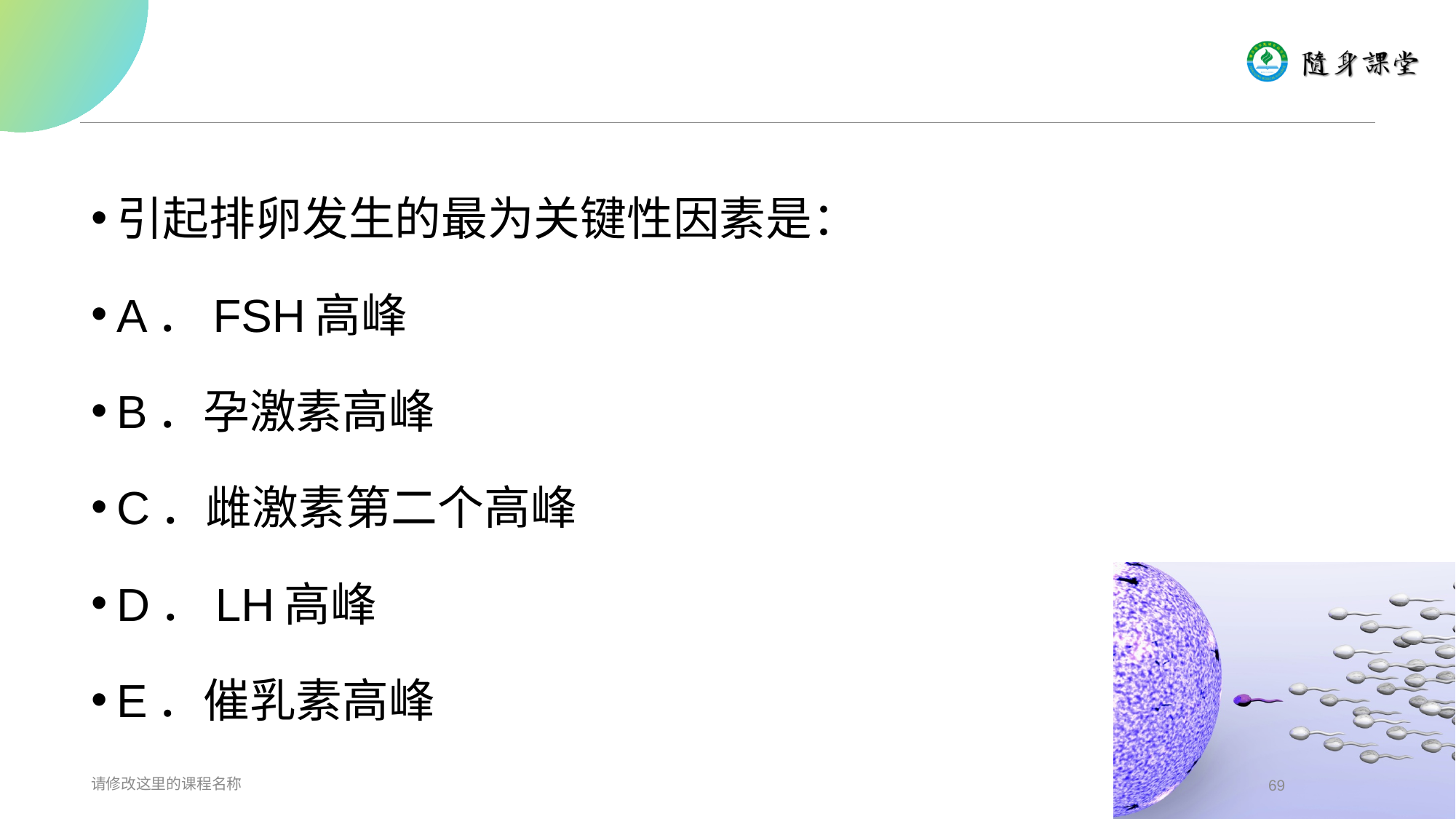

#
引起排卵发生的最为关键性因素是：
A．FSH高峰
B．孕激素高峰
C．雌激素第二个高峰
D．LH高峰
E．催乳素高峰
请修改这里的课程名称
69